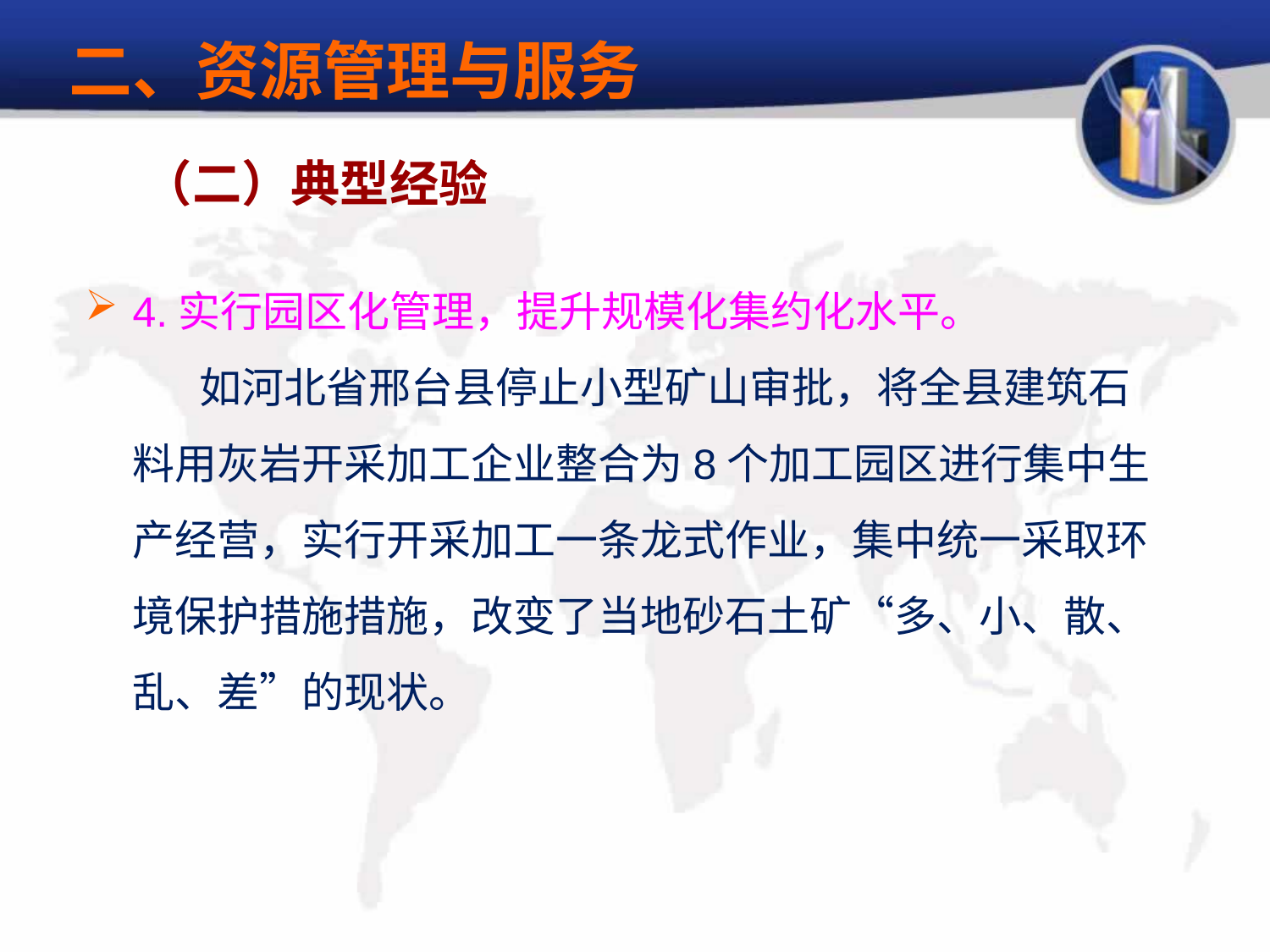

二、资源管理与服务
（二）典型经验
4.实行园区化管理，提升规模化集约化水平。
       如河北省邢台县停止小型矿山审批，将全县建筑石料用灰岩开采加工企业整合为8个加工园区进行集中生产经营，实行开采加工一条龙式作业，集中统一采取环境保护措施措施，改变了当地砂石土矿“多、小、散、乱、差”的现状。